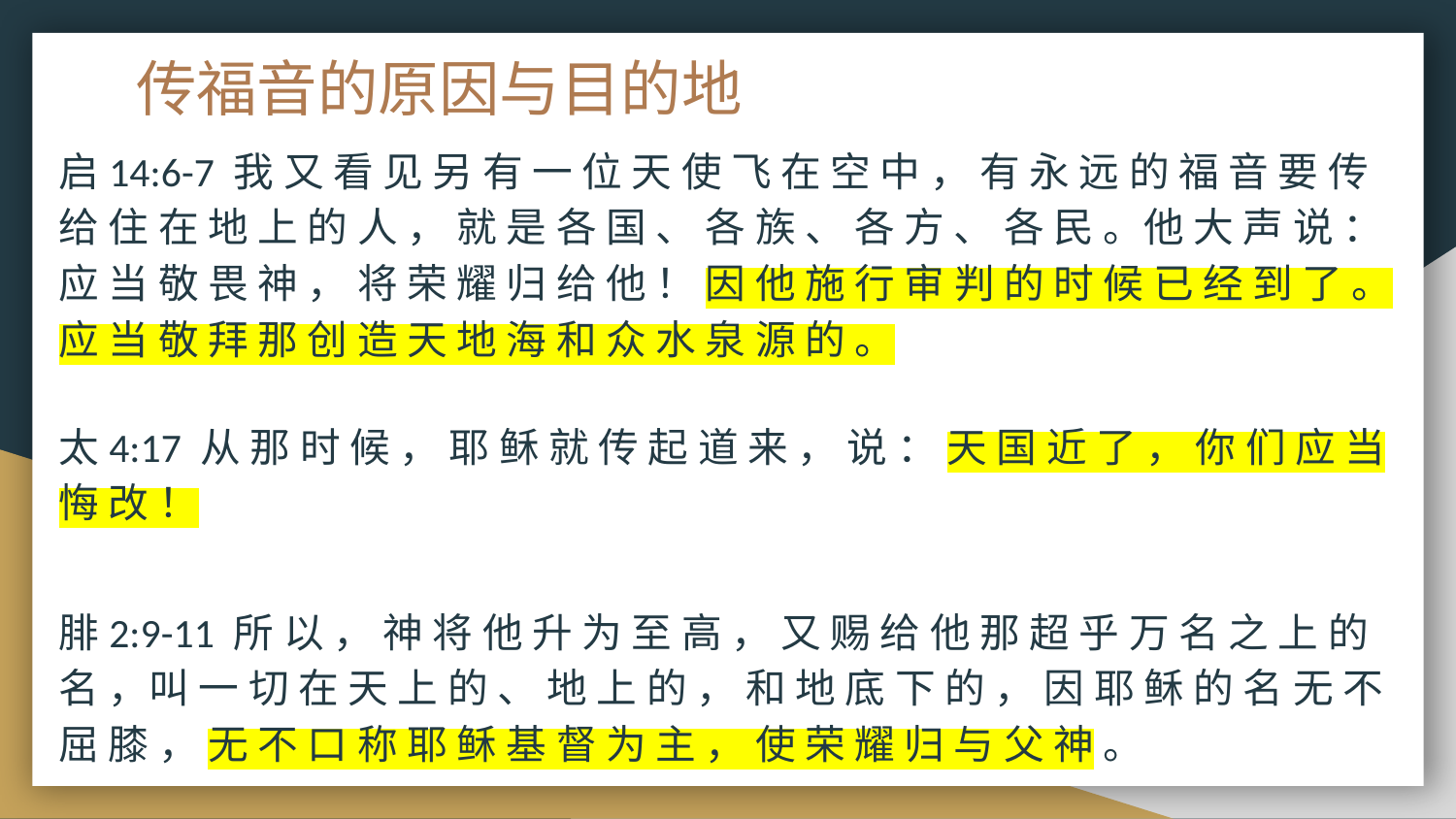

# 传福音的原因与目的地
启14:6-7 我 又 看 见 另 有 一 位 天 使 飞 在 空 中 ， 有 永 远 的 福 音 要 传 给 住 在 地 上 的 人 ， 就 是 各 国 、 各 族 、 各 方 、 各 民 。他 大 声 说 ： 应 当 敬 畏 神 ， 将 荣 耀 归 给 他 ！ 因 他 施 行 审 判 的 时 候 已 经 到 了 。 应 当 敬 拜 那 创 造 天 地 海 和 众 水 泉 源 的 。

太4:17 从 那 时 候 ， 耶 稣 就 传 起 道 来 ， 说 ： 天 国 近 了 ， 你 们 应 当 悔 改 ！

腓2:9-11 所 以 ， 神 将 他 升 为 至 高 ， 又 赐 给 他 那 超 乎 万 名 之 上 的 名 ，叫 一 切 在 天 上 的 、 地 上 的 ， 和 地 底 下 的 ， 因 耶 稣 的 名 无 不 屈 膝 ， 无 不 口 称 耶 稣 基 督 为 主 ， 使 荣 耀 归 与 父 神 。